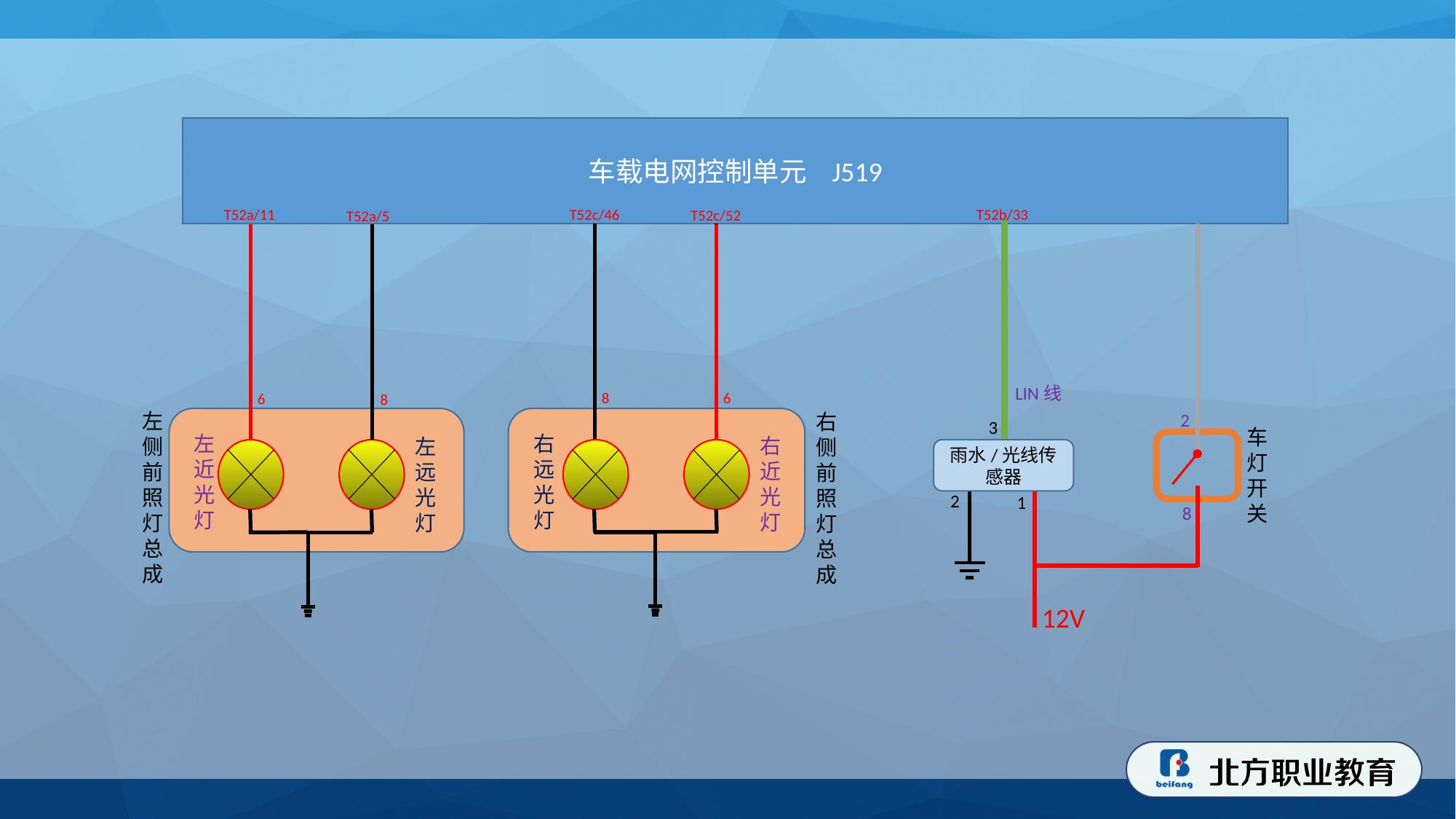

车载电网控制单元   J519
T52a/11
T52c/46
T52b/33
T52c/52
T52a/5
LIN线
8
6
6
8
左侧前照灯总成
右侧前照灯总成
2

3
车灯开关
右远光灯
左近光灯
右近光灯
左远光灯

雨水/光线传感器
2
1
8
12V